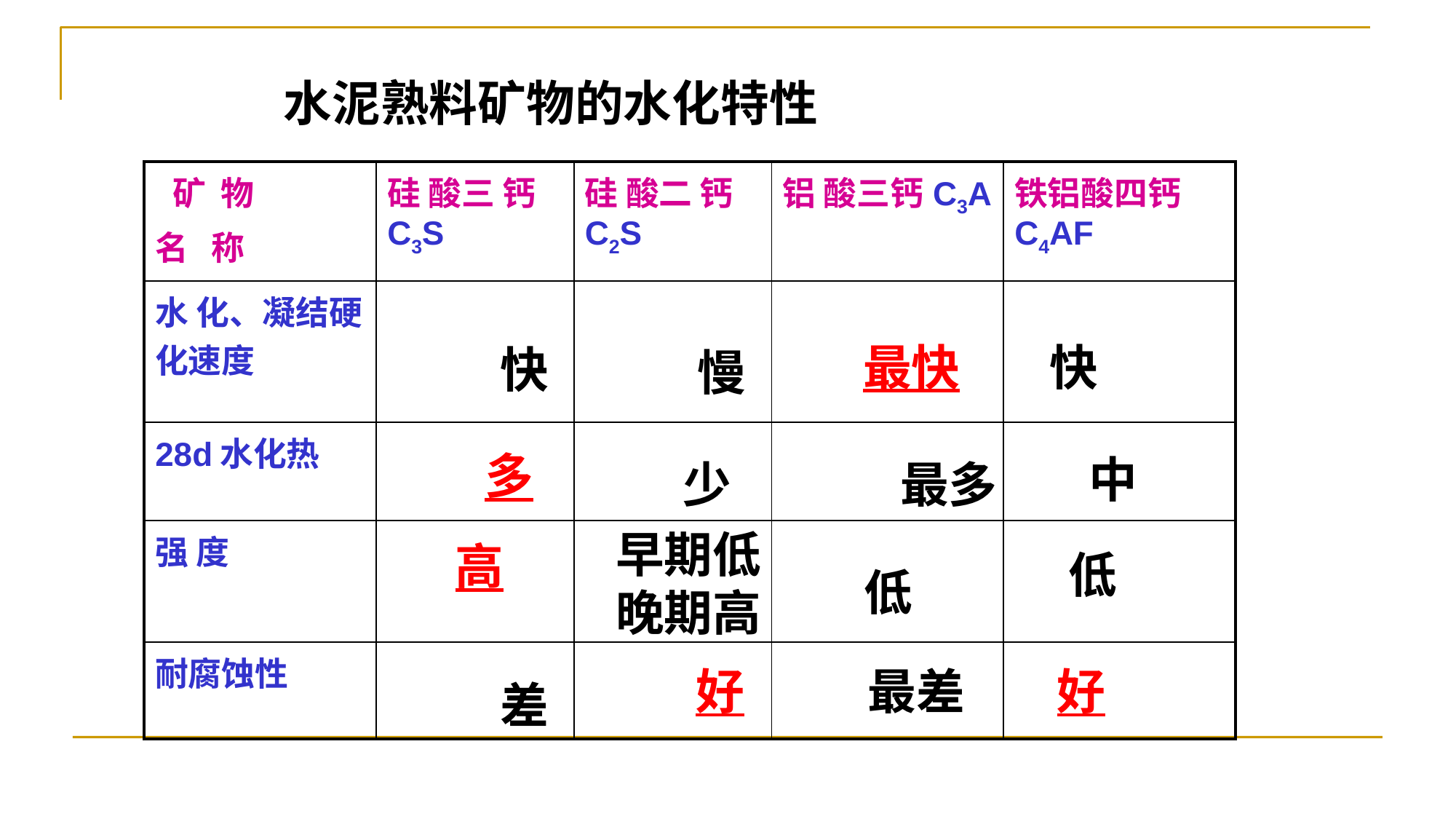

水泥熟料矿物的水化特性
| 矿 物 名 称 | 硅 酸三 钙C3S | 硅 酸二 钙C2S | 铝 酸三钙C3A | 铁铝酸四钙C4AF |
| --- | --- | --- | --- | --- |
| 水 化、凝结硬化速度 |  |  |  |  |
| 28d水化热 |  |  |  |  |
| 强 度 |  |  |  |  |
| 耐腐蚀性 |  |  |  |  |
最快
快
快
慢
多
中
少
最多
早期低
晚期高
高
低
低
好
最差
好
差